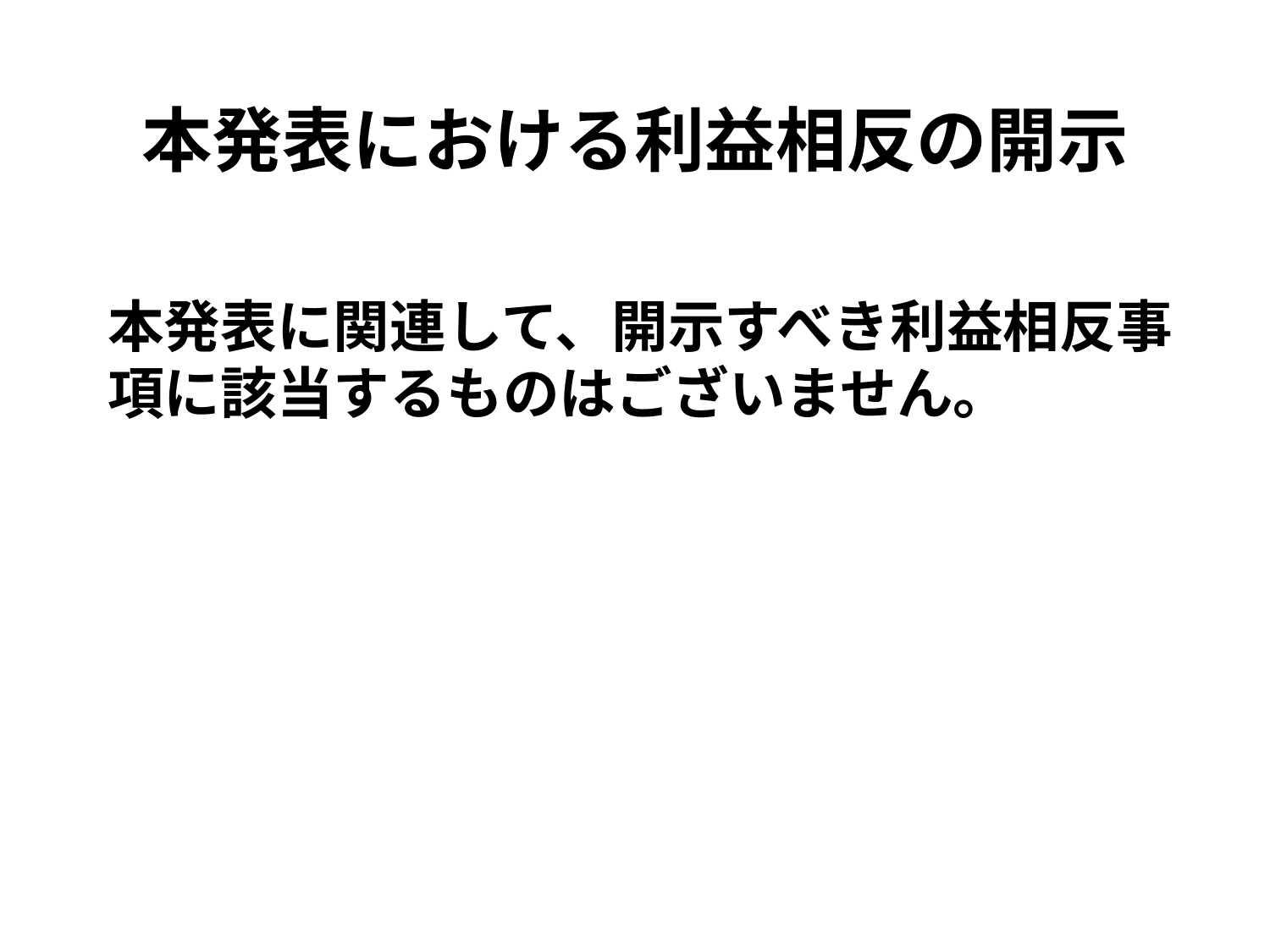

# 本発表における利益相反の開示
本発表に関連して、開示すべき利益相反事項に該当するものはございません。